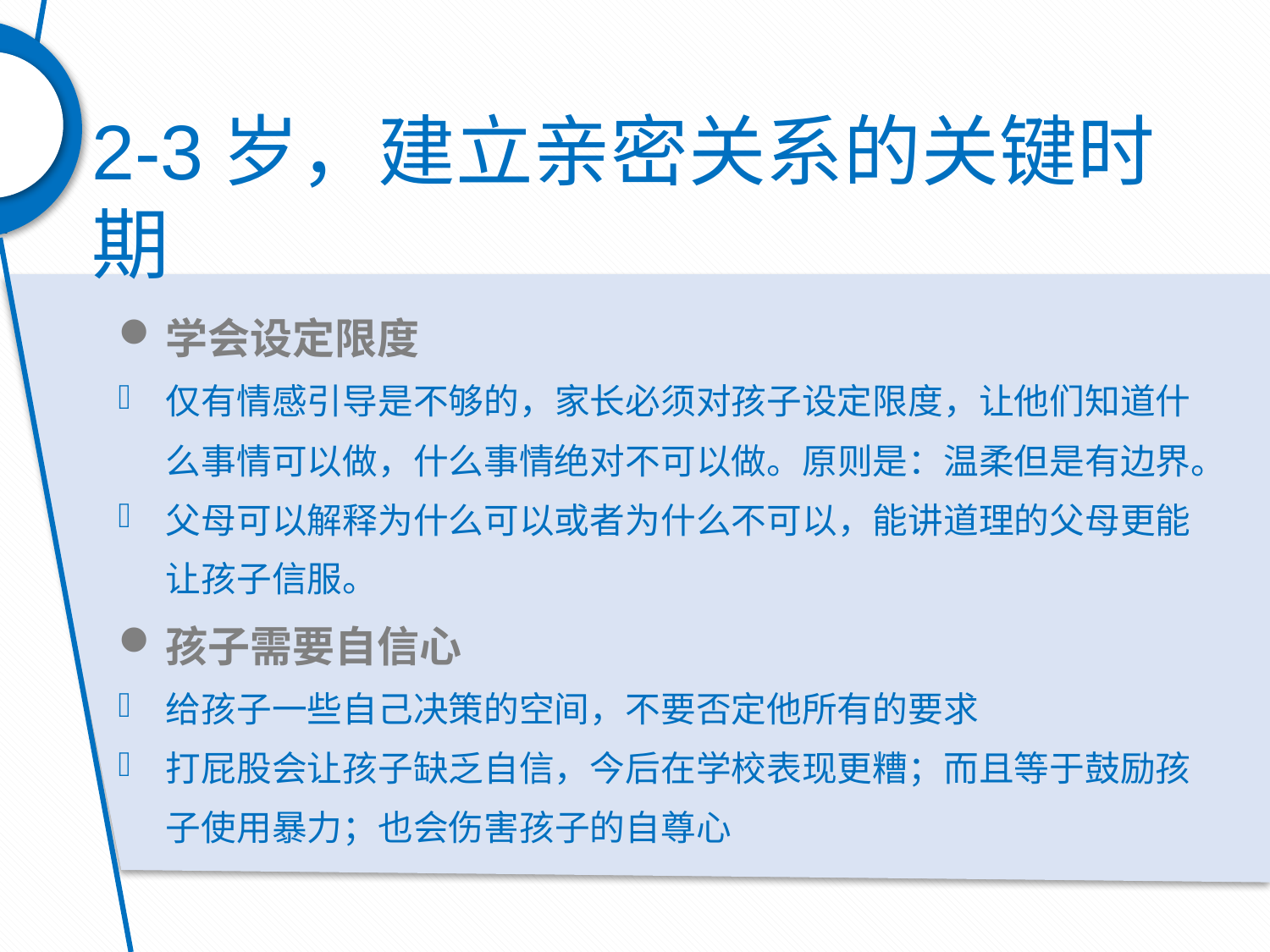

2-3岁，建立亲密关系的关键时期

学会设定限度
仅有情感引导是不够的，家长必须对孩子设定限度，让他们知道什么事情可以做，什么事情绝对不可以做。原则是：温柔但是有边界。
父母可以解释为什么可以或者为什么不可以，能讲道理的父母更能让孩子信服。
孩子需要自信心
给孩子一些自己决策的空间，不要否定他所有的要求
打屁股会让孩子缺乏自信，今后在学校表现更糟；而且等于鼓励孩子使用暴力；也会伤害孩子的自尊心